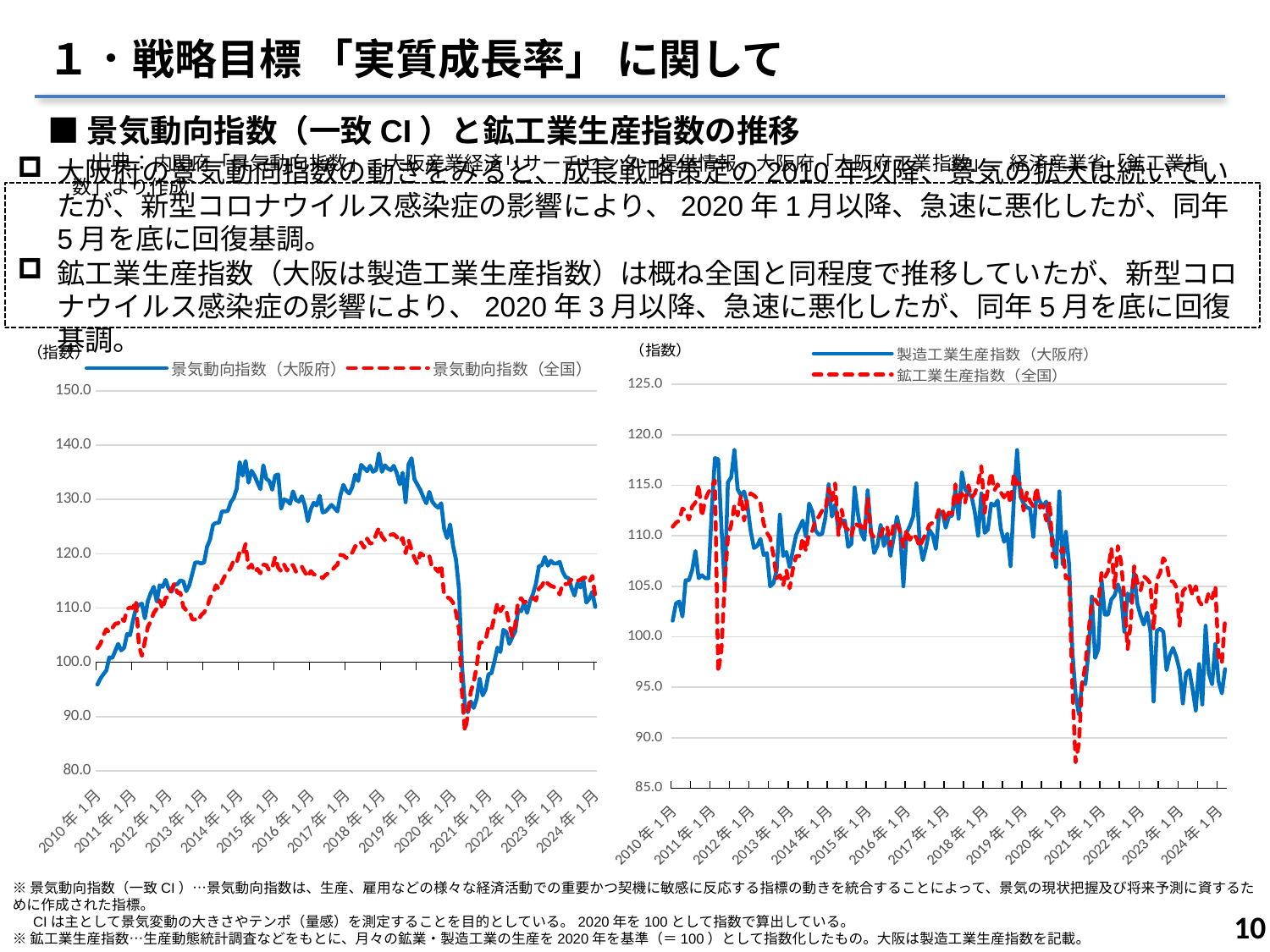

１．戦略目標 「実質成長率」 に関して
■景気動向指数（一致CI）と鉱工業生産指数の推移
　　出典：内閣府「景気動向指数」、大阪産業経済リサーチセンター提供情報、大阪府「大阪府工業指数」、経済産業省「鉱工業指数」より作成
大阪府の景気動向指数の動きをみると、成長戦略策定の2010年以降、景気の拡大は続いていたが、新型コロナウイルス感染症の影響により、2020年1月以降、急速に悪化したが、同年5月を底に回復基調。
鉱工業生産指数（大阪は製造工業生産指数）は概ね全国と同程度で推移していたが、新型コロナウイルス感染症の影響により、2020年3月以降、急速に悪化したが、同年5月を底に回復基調。

### Chart

| Category | 製造工業生産指数（大阪府） | 鉱工業生産指数（全国） |
|---|---|---|
| 40179 | 101.6 | 110.9 |
| 40210 | 103.3 | 111.3 |
| 40238 | 103.5 | 111.5 |
| 40269 | 102.0 | 112.7 |
| 40299 | 105.6 | 112.5 |
| 40330 | 105.6 | 111.6 |
| 40360 | 106.6 | 112.9 |
| 40391 | 108.5 | 113.3 |
| 40422 | 105.8 | 115.1 |
| 40452 | 106.1 | 111.9 |
| 40483 | 105.8 | 113.6 |
| 40513 | 105.8 | 114.3 |
| 40544 | 112.4 | 114.8 |
| 40575 | 117.7 | 115.5 |
| 40603 | 117.6 | 96.5 |
| 40634 | 110.9 | 98.6 |
| 40664 | 105.0 | 105.3 |
| 40695 | 115.3 | 109.8 |
| 40725 | 115.8 | 111.1 |
| 40756 | 118.5 | 113.0 |
| 40787 | 114.6 | 112.0 |
| 40817 | 114.0 | 114.0 |
| 40848 | 114.4 | 111.5 |
| 40878 | 113.0 | 113.7 |
| 40909 | 110.5 | 114.2 |
| 40940 | 108.8 | 114.0 |
| 40969 | 109.0 | 113.7 |
| 41000 | 109.7 | 113.2 |
| 41030 | 108.1 | 111.2 |
| 41061 | 108.3 | 110.3 |
| 41091 | 105.0 | 109.8 |
| 41122 | 105.3 | 108.1 |
| 41153 | 106.6 | 105.8 |
| 41183 | 112.1 | 106.1 |
| 41214 | 108.0 | 105.1 |
| 41244 | 108.4 | 106.6 |
| 41275 | 106.9 | 104.8 |
| 41306 | 108.6 | 106.7 |
| 41334 | 110.1 | 108.0 |
| 41365 | 110.8 | 108.0 |
| 41395 | 111.5 | 109.8 |
| 41426 | 109.9 | 108.5 |
| 41456 | 113.2 | 110.3 |
| 41487 | 112.4 | 110.5 |
| 41518 | 110.5 | 111.6 |
| 41548 | 110.1 | 111.9 |
| 41579 | 110.2 | 112.5 |
| 41609 | 111.8 | 112.5 |
| 41640 | 115.1 | 114.7 |
| 41671 | 111.9 | 113.5 |
| 41699 | 113.1 | 115.2 |
| 41730 | 110.6 | 110.1 |
| 41760 | 111.5 | 112.6 |
| 41791 | 111.5 | 110.9 |
| 41821 | 108.9 | 110.6 |
| 41852 | 109.2 | 110.0 |
| 41883 | 114.8 | 111.3 |
| 41913 | 112.2 | 111.0 |
| 41944 | 110.3 | 111.0 |
| 41974 | 109.6 | 110.4 |
| 42005 | 114.5 | 113.7 |
| 42036 | 110.7 | 110.3 |
| 42064 | 108.3 | 109.8 |
| 42095 | 109.0 | 110.0 |
| 42125 | 111.1 | 110.0 |
| 42156 | 109.0 | 111.0 |
| 42186 | 110.2 | 110.9 |
| 42217 | 108.0 | 109.0 |
| 42248 | 109.8 | 111.2 |
| 42278 | 111.9 | 111.3 |
| 42309 | 110.5 | 110.4 |
| 42339 | 105.0 | 108.9 |
| 42370 | 110.3 | 110.6 |
| 42401 | 111.0 | 109.6 |
| 42430 | 111.9 | 110.2 |
| 42461 | 115.2 | 109.8 |
| 42491 | 109.4 | 108.9 |
| 42522 | 107.6 | 109.6 |
| 42552 | 108.9 | 110.3 |
| 42583 | 110.6 | 111.1 |
| 42614 | 110.1 | 111.3 |
| 42644 | 108.7 | 111.6 |
| 42675 | 112.2 | 112.7 |
| 42705 | 112.4 | 112.7 |
| 42736 | 110.8 | 111.5 |
| 42767 | 111.9 | 112.3 |
| 42795 | 112.0 | 112.2 |
| 42826 | 114.6 | 115.1 |
| 42856 | 111.7 | 113.1 |
| 42887 | 116.3 | 114.2 |
| 42917 | 114.6 | 113.3 |
| 42948 | 114.2 | 115.0 |
| 42979 | 113.9 | 113.8 |
| 43009 | 112.3 | 114.2 |
| 43040 | 110.0 | 115.2 |
| 43070 | 114.2 | 116.9 |
| 43101 | 110.3 | 112.3 |
| 43132 | 110.6 | 114.6 |
| 43160 | 113.2 | 116.3 |
| 43191 | 113.0 | 114.5 |
| 43221 | 113.5 | 115.1 |
| 43252 | 110.7 | 114.3 |
| 43282 | 109.4 | 113.8 |
| 43313 | 110.2 | 114.5 |
| 43344 | 107.0 | 113.2 |
| 43374 | 113.7 | 116.1 |
| 43405 | 118.5 | 115.1 |
| 43435 | 113.9 | 115.2 |
| 43466 | 113.2 | 112.5 |
| 43497 | 112.8 | 114.3 |
| 43525 | 112.7 | 113.4 |
| 43556 | 109.9 | 112.9 |
| 43586 | 114.2 | 114.8 |
| 43617 | 113.4 | 112.8 |
| 43647 | 112.9 | 113.0 |
| 43678 | 113.4 | 111.5 |
| 43709 | 111.0 | 113.4 |
| 43739 | 109.6 | 107.9 |
| 43770 | 106.9 | 107.8 |
| 43800 | 114.4 | 108.2 |
| 43831 | 107.2 | 108.8 |
| 43862 | 110.4 | 105.8 |
| 43891 | 107.2 | 105.8 |
| 43922 | 98.6 | 95.2 |
| 43952 | 94.3 | 87.6 |
| 43983 | 92.3 | 89.4 |
| 44013 | 95.5 | 95.3 |
| 44044 | 95.3 | 97.2 |
| 44075 | 98.6 | 100.5 |
| 44105 | 104.0 | 103.6 |
| 44136 | 97.9 | 103.7 |
| 44166 | 98.8 | 103.2 |
| 44197 | 105.6 | 106.4 |
| 44228 | 102.2 | 105.9 |
| 44256 | 102.2 | 106.5 |
| 44287 | 103.7 | 108.8 |
| 44317 | 104.1 | 104.8 |
| 44348 | 105.2 | 109.0 |
| 44378 | 104.2 | 107.4 |
| 44409 | 100.5 | 103.8 |
| 44440 | 104.3 | 98.8 |
| 44470 | 103.5 | 101.4 |
| 44501 | 106.3 | 107.0 |
| 44531 | 103.3 | 105.4 |
| 44562 | 102.1 | 104.6 |
| 44593 | 101.2 | 106.0 |
| 44621 | 102.4 | 105.7 |
| 44652 | 100.6 | 105.3 |
| 44682 | 93.6 | 100.7 |
| 44713 | 100.6 | 105.7 |
| 44743 | 100.8 | 106.3 |
| 44774 | 100.5 | 107.8 |
| 44805 | 96.7 | 107.3 |
| 44835 | 98.2 | 105.5 |
| 44866 | 98.9 | 105.5 |
| 44896 | 98.0 | 104.9 |
| 44927 | 96.7 | 101.1 |
| 44958 | 93.4 | 104.5 |
| 44986 | 96.4 | 104.9 |
| 45017 | 96.7 | 105.2 |
| 45047 | 94.8 | 104.1 |
| 45078 | 92.7 | 105.0 |
| 45108 | 97.3 | 103.5 |
| 45139 | 93.3 | 103.1 |
| 45170 | 101.1 | 103.2 |
| 45200 | 96.4 | 104.4 |
| 45231 | 95.3 | 103.8 |
| 45261 | 99.3 | 105.0 |
| 45292 | 95.6 | 98.0 |
| 45323 | 94.4 | 97.4 |
| 45352 | 96.8 | 101.7 |

### Chart

| Category | 景気動向指数（大阪府） | 景気動向指数（全国） |
|---|---|---|
| 40179 | 95.9 | 102.6 |
| 40210 | 97.0 | 103.4 |
| 40238 | 97.8 | 105.0 |
| 40269 | 98.5 | 106.1 |
| 40299 | 100.9 | 105.5 |
| 40330 | 100.8 | 106.3 |
| 40360 | 102.1 | 107.1 |
| 40391 | 103.4 | 107.2 |
| 40422 | 102.2 | 108.2 |
| 40452 | 102.7 | 107.6 |
| 40483 | 105.2 | 109.8 |
| 40513 | 105.0 | 110.1 |
| 40544 | 107.7 | 110.0 |
| 40575 | 110.0 | 111.4 |
| 40603 | 110.6 | 103.0 |
| 40634 | 110.8 | 101.2 |
| 40664 | 108.1 | 103.8 |
| 40695 | 111.3 | 106.5 |
| 40725 | 112.8 | 107.6 |
| 40756 | 113.9 | 109.1 |
| 40787 | 111.2 | 109.9 |
| 40817 | 114.2 | 111.4 |
| 40848 | 113.9 | 109.8 |
| 40878 | 115.2 | 111.9 |
| 40909 | 113.6 | 112.0 |
| 40940 | 113.0 | 113.5 |
| 40969 | 114.3 | 114.5 |
| 41000 | 114.4 | 112.8 |
| 41030 | 115.1 | 112.8 |
| 41061 | 114.9 | 110.2 |
| 41091 | 113.1 | 109.6 |
| 41122 | 114.2 | 109.5 |
| 41153 | 116.3 | 107.9 |
| 41183 | 118.4 | 107.9 |
| 41214 | 118.4 | 107.6 |
| 41244 | 118.2 | 108.7 |
| 41275 | 118.4 | 109.2 |
| 41306 | 121.3 | 110.1 |
| 41334 | 122.6 | 111.9 |
| 41365 | 125.3 | 112.6 |
| 41395 | 125.7 | 114.2 |
| 41426 | 125.7 | 113.5 |
| 41456 | 127.8 | 114.8 |
| 41487 | 127.8 | 115.9 |
| 41518 | 127.9 | 116.6 |
| 41548 | 129.5 | 117.4 |
| 41579 | 130.3 | 118.8 |
| 41609 | 132.0 | 118.4 |
| 41640 | 136.9 | 120.3 |
| 41671 | 134.4 | 119.9 |
| 41699 | 137.1 | 121.8 |
| 41730 | 133.1 | 117.4 |
| 41760 | 135.3 | 118.0 |
| 41791 | 134.4 | 116.6 |
| 41821 | 133.1 | 117.2 |
| 41852 | 131.9 | 116.4 |
| 41883 | 136.3 | 118.0 |
| 41913 | 133.8 | 117.9 |
| 41944 | 133.4 | 116.9 |
| 41974 | 131.8 | 117.4 |
| 42005 | 134.4 | 119.4 |
| 42036 | 134.6 | 117.4 |
| 42064 | 128.3 | 116.8 |
| 42095 | 130.0 | 118.0 |
| 42125 | 129.8 | 116.9 |
| 42156 | 129.2 | 118.0 |
| 42186 | 131.5 | 117.9 |
| 42217 | 129.9 | 116.7 |
| 42248 | 129.6 | 117.4 |
| 42278 | 130.6 | 117.6 |
| 42309 | 128.9 | 116.6 |
| 42339 | 126.0 | 115.7 |
| 42370 | 128.2 | 116.8 |
| 42401 | 129.4 | 116.2 |
| 42430 | 128.9 | 116.1 |
| 42461 | 130.7 | 116.0 |
| 42491 | 127.6 | 115.5 |
| 42522 | 127.8 | 116.1 |
| 42552 | 128.4 | 116.4 |
| 42583 | 129.0 | 116.8 |
| 42614 | 128.4 | 117.5 |
| 42644 | 127.8 | 118.0 |
| 42675 | 130.8 | 119.8 |
| 42705 | 132.7 | 119.7 |
| 42736 | 131.6 | 119.2 |
| 42767 | 131.1 | 120.1 |
| 42795 | 132.3 | 120.2 |
| 42826 | 134.6 | 121.4 |
| 42856 | 133.4 | 121.2 |
| 42887 | 136.4 | 122.1 |
| 42917 | 135.8 | 121.1 |
| 42948 | 135.2 | 122.8 |
| 42979 | 136.2 | 121.9 |
| 43009 | 135.1 | 122.0 |
| 43040 | 135.4 | 123.5 |
| 43070 | 138.5 | 124.8 |
| 43101 | 135.1 | 123.2 |
| 43132 | 136.3 | 122.5 |
| 43160 | 135.7 | 123.0 |
| 43191 | 135.4 | 123.5 |
| 43221 | 136.2 | 123.6 |
| 43252 | 134.9 | 123.1 |
| 43282 | 132.8 | 122.2 |
| 43313 | 134.9 | 122.9 |
| 43344 | 129.5 | 120.1 |
| 43374 | 136.5 | 122.5 |
| 43405 | 137.6 | 120.7 |
| 43435 | 133.7 | 119.2 |
| 43466 | 132.7 | 118.1 |
| 43497 | 131.7 | 120.1 |
| 43525 | 130.4 | 119.7 |
| 43556 | 129.3 | 119.3 |
| 43586 | 131.4 | 119.6 |
| 43617 | 129.6 | 117.2 |
| 43647 | 128.9 | 117.3 |
| 43678 | 128.5 | 116.7 |
| 43709 | 129.3 | 118.0 |
| 43739 | 124.6 | 112.3 |
| 43770 | 122.9 | 112.0 |
| 43800 | 125.4 | 111.7 |
| 43831 | 121.5 | 111.0 |
| 43862 | 118.9 | 109.2 |
| 43891 | 113.6 | 106.1 |
| 43922 | 99.4 | 94.6 |
| 43952 | 92.2 | 87.3 |
| 43983 | 90.8 | 90.3 |
| 44013 | 92.8 | 94.6 |
| 44044 | 91.6 | 96.3 |
| 44075 | 93.3 | 99.3 |
| 44105 | 97.0 | 103.6 |
| 44136 | 93.9 | 103.7 |
| 44166 | 95.0 | 104.1 |
| 44197 | 97.8 | 106.5 |
| 44228 | 98.0 | 106.0 |
| 44256 | 100.2 | 108.5 |
| 44287 | 102.7 | 110.9 |
| 44317 | 101.9 | 109.4 |
| 44348 | 106.0 | 110.3 |
| 44378 | 105.6 | 109.5 |
| 44409 | 103.4 | 106.9 |
| 44440 | 104.6 | 104.8 |
| 44470 | 105.7 | 106.9 |
| 44501 | 109.7 | 111.4 |
| 44531 | 109.4 | 111.8 |
| 44562 | 110.9 | 111.0 |
| 44593 | 109.1 | 111.3 |
| 44621 | 111.3 | 111.6 |
| 44652 | 112.6 | 111.9 |
| 44682 | 114.5 | 111.4 |
| 44713 | 117.7 | 113.6 |
| 44743 | 117.9 | 114.1 |
| 44774 | 119.4 | 115.2 |
| 44805 | 117.8 | 114.5 |
| 44835 | 118.7 | 114.1 |
| 44866 | 118.2 | 113.9 |
| 44896 | 118.2 | 113.5 |
| 44927 | 118.5 | 112.5 |
| 44958 | 116.7 | 114.5 |
| 44986 | 115.7 | 114.4 |
| 45017 | 115.5 | 114.5 |
| 45047 | 113.7 | 115.3 |
| 45078 | 112.3 | 115.4 |
| 45108 | 114.6 | 115.0 |
| 45139 | 113.8 | 115.2 |
| 45170 | 115.1 | 115.6 |
| 45200 | 111.0 | 115.6 |
| 45231 | 111.7 | 114.8 |
| 45261 | 113.0 | 115.9 |
| 45292 | 110.2 | 112.2 |
※景気動向指数（一致CI）…景気動向指数は、生産、雇用などの様々な経済活動での重要かつ契機に敏感に反応する指標の動きを統合することによって、景気の現状把握及び将来予測に資するために作成された指標。
　 CIは主として景気変動の大きさやテンポ（量感）を測定することを目的としている。2020年を100として指数で算出している。
※鉱工業生産指数…生産動態統計調査などをもとに、月々の鉱業・製造工業の生産を2020年を基準（＝100）として指数化したもの。大阪は製造工業生産指数を記載。
10